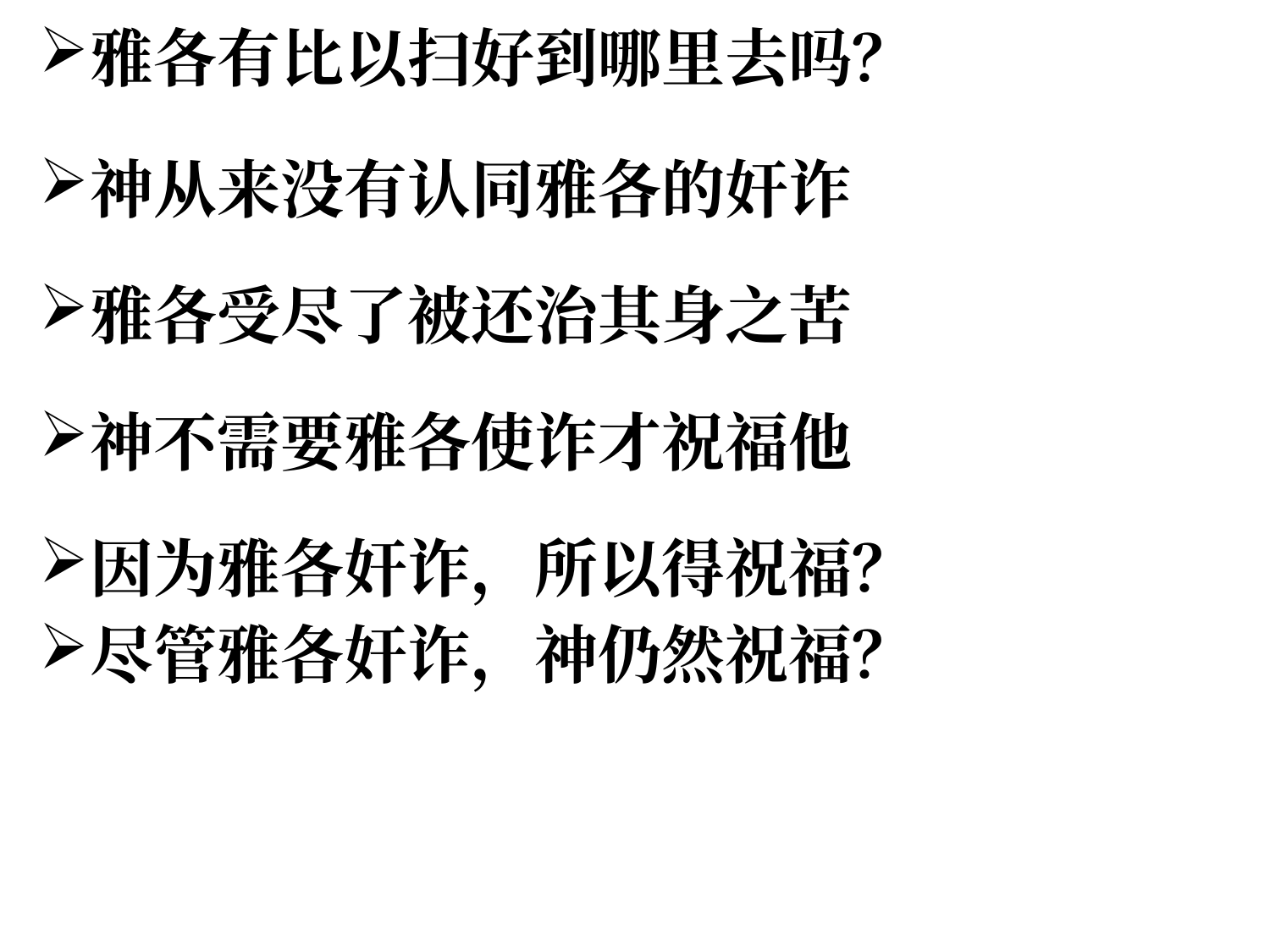

雅各有比以扫好到哪里去吗？

神从来没有认同雅各的奸诈

雅各受尽了被还治其身之苦

神不需要雅各使诈才祝福他

因为雅各奸诈，所以得祝福？
尽管雅各奸诈，神仍然祝福？